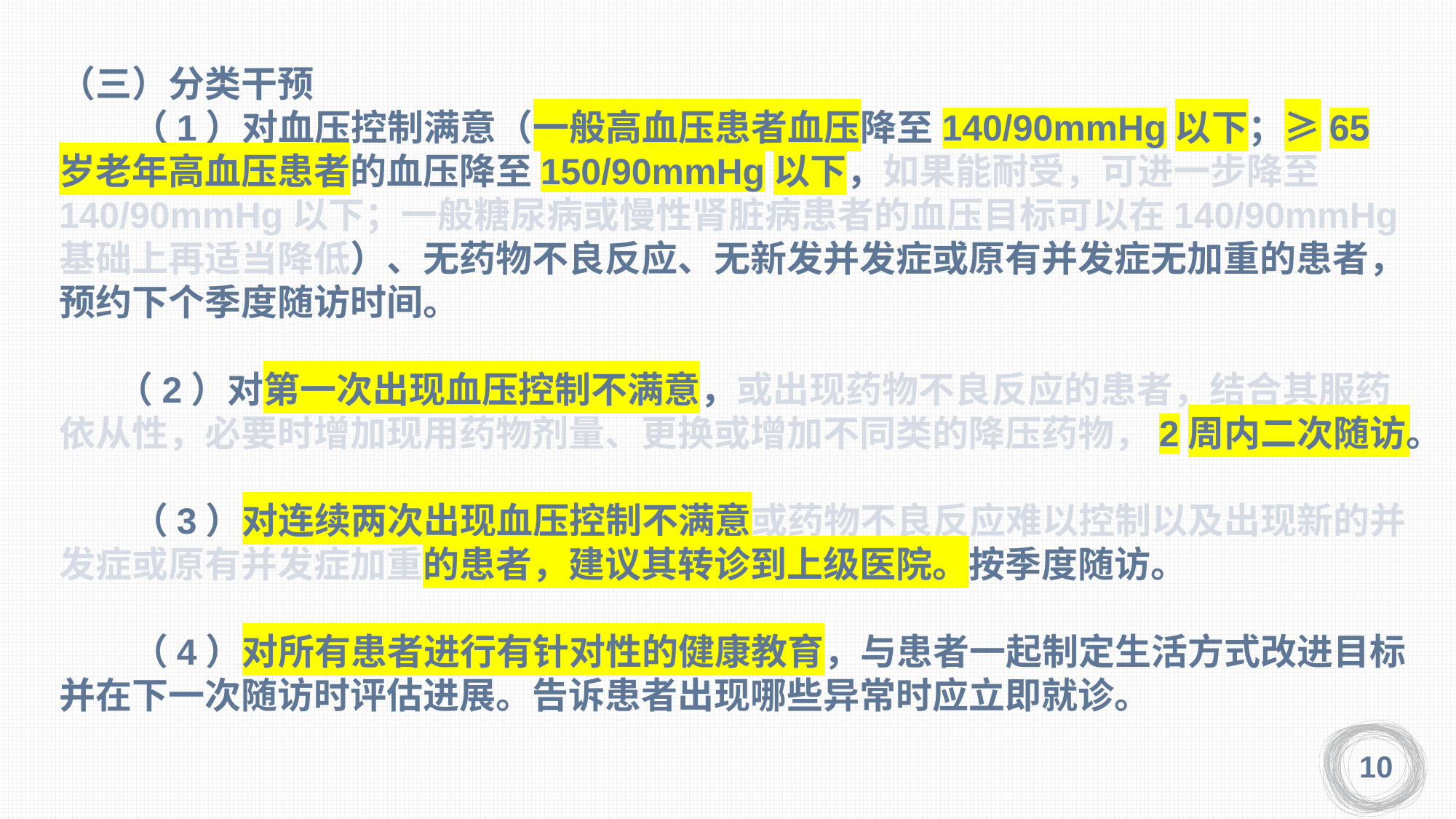

（三）分类干预
　　（1）对血压控制满意（一般高血压患者血压降至140/90mmHg以下；≥65岁老年高血压患者的血压降至150/90mmHg以下，如果能耐受，可进一步降至140/90mmHg以下；一般糖尿病或慢性肾脏病患者的血压目标可以在140/90mmHg基础上再适当降低）、无药物不良反应、无新发并发症或原有并发症无加重的患者，预约下个季度随访时间。

      （2）对第一次出现血压控制不满意，或出现药物不良反应的患者，结合其服药依从性，必要时增加现用药物剂量、更换或增加不同类的降压药物，2周内二次随访。

　　（3）对连续两次出现血压控制不满意或药物不良反应难以控制以及出现新的并发症或原有并发症加重的患者，建议其转诊到上级医院。按季度随访。

　　（4）对所有患者进行有针对性的健康教育，与患者一起制定生活方式改进目标并在下一次随访时评估进展。告诉患者出现哪些异常时应立即就诊。

10